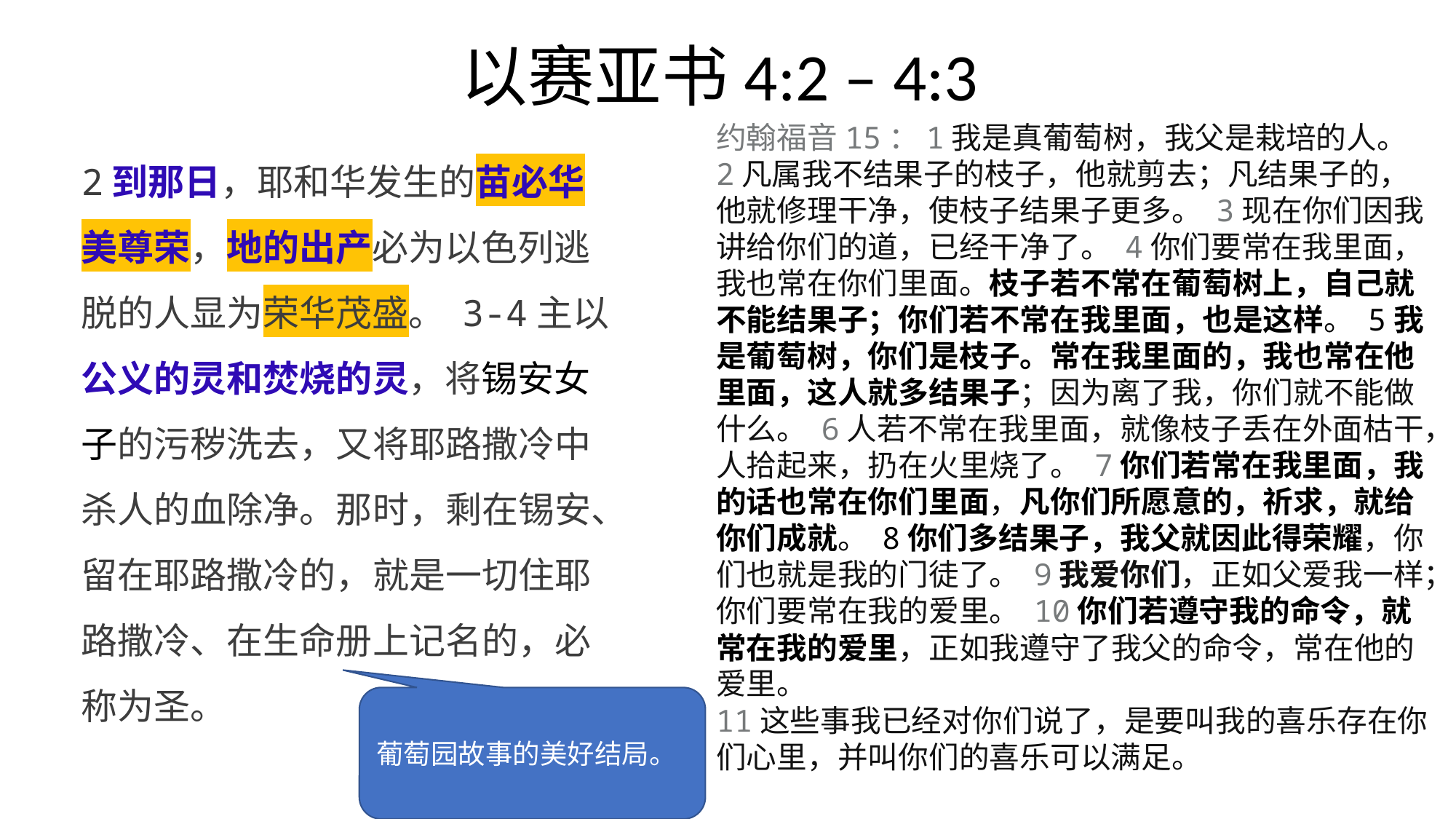

# 以赛亚书4:2 – 4:3
约翰福音15：1我是真葡萄树，我父是栽培的人。 2凡属我不结果子的枝子，他就剪去；凡结果子的，他就修理干净，使枝子结果子更多。 3现在你们因我讲给你们的道，已经干净了。 4你们要常在我里面，我也常在你们里面。枝子若不常在葡萄树上，自己就不能结果子；你们若不常在我里面，也是这样。 5我是葡萄树，你们是枝子。常在我里面的，我也常在他里面，这人就多结果子；因为离了我，你们就不能做什么。 6人若不常在我里面，就像枝子丢在外面枯干，人拾起来，扔在火里烧了。 7你们若常在我里面，我的话也常在你们里面，凡你们所愿意的，祈求，就给你们成就。 8你们多结果子，我父就因此得荣耀，你们也就是我的门徒了。 9我爱你们，正如父爱我一样；你们要常在我的爱里。 10你们若遵守我的命令，就常在我的爱里，正如我遵守了我父的命令，常在他的爱里。
11这些事我已经对你们说了，是要叫我的喜乐存在你们心里，并叫你们的喜乐可以满足。

2到那日，耶和华发生的苗必华美尊荣，地的出产必为以色列逃脱的人显为荣华茂盛。 3-4主以公义的灵和焚烧的灵，将锡安女子的污秽洗去，又将耶路撒冷中杀人的血除净。那时，剩在锡安、留在耶路撒冷的，就是一切住耶路撒冷、在生命册上记名的，必称为圣。
葡萄园故事的美好结局。